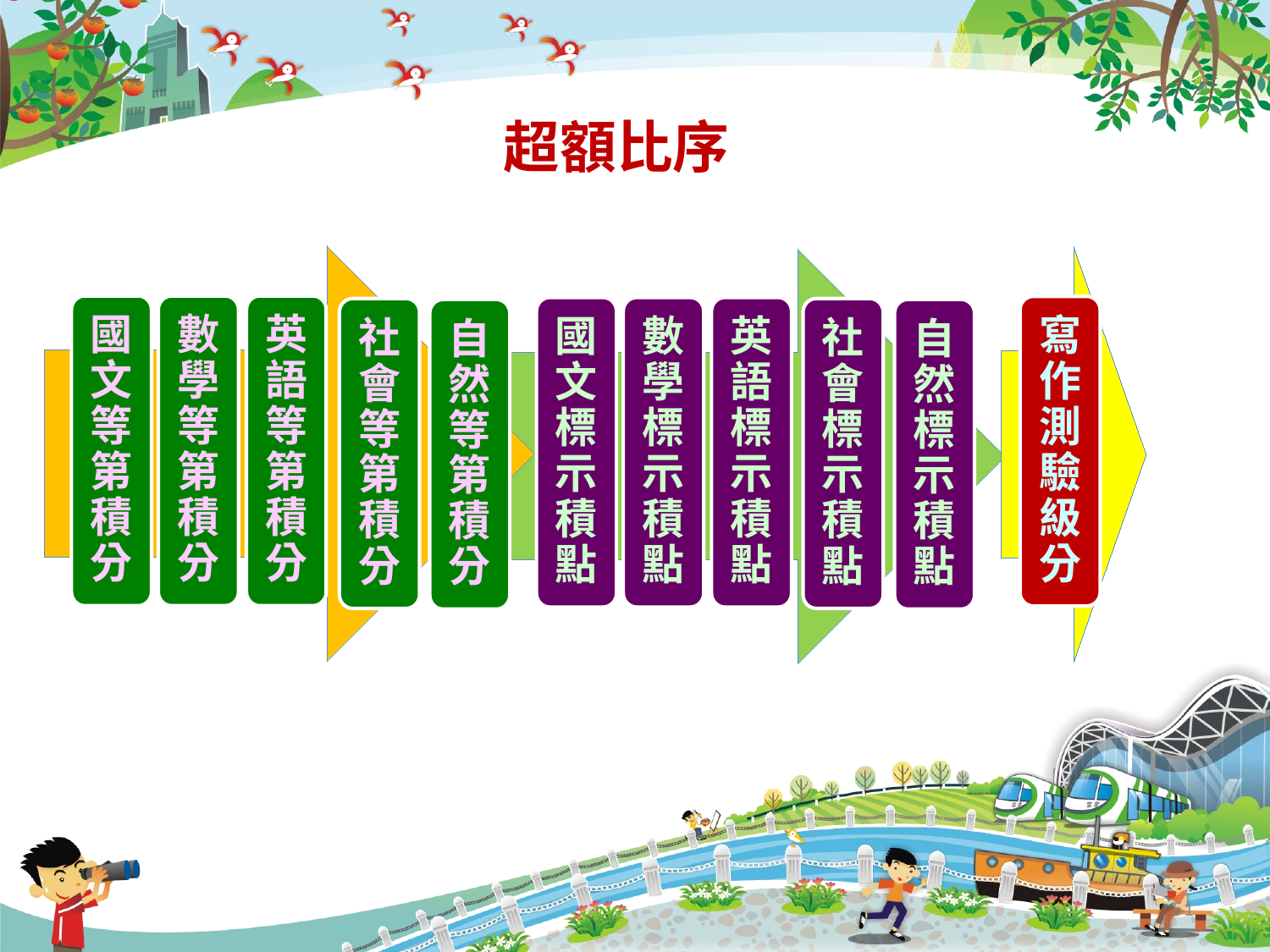

# 超額比序

國文等第積分
數學等第積分
英語等第積分
寫作測驗級分
國文標示積點
數學標示積點
英語標示積點
社會等第積分
社會標示積點
自然等第積分
自然標示積點
51